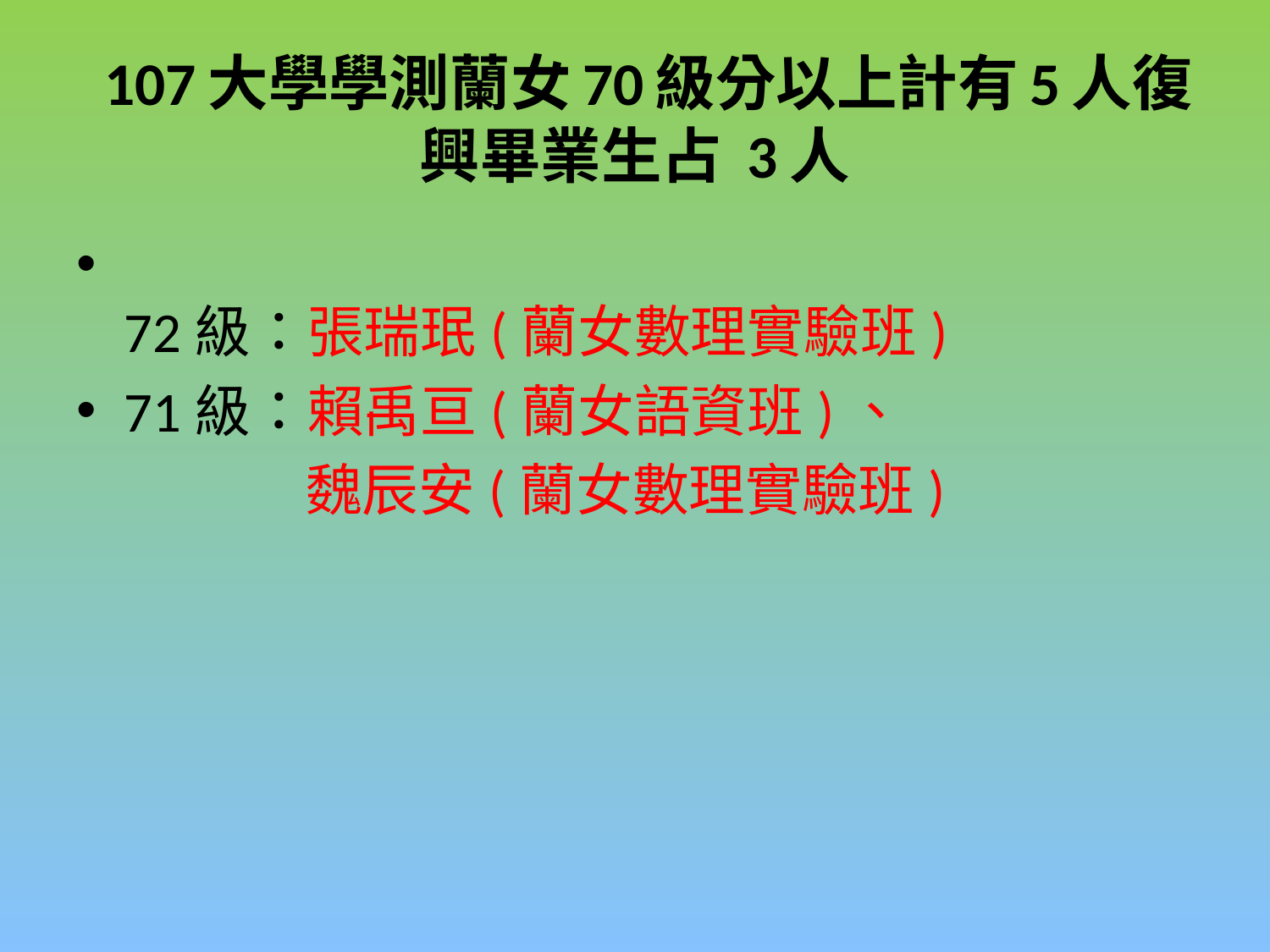

# 107大學學測蘭女70級分以上計有5人復興畢業生占 3人
72級：張瑞珉(蘭女數理實驗班)
71級：賴禹亘(蘭女語資班)、
                 魏辰安(蘭女數理實驗班)